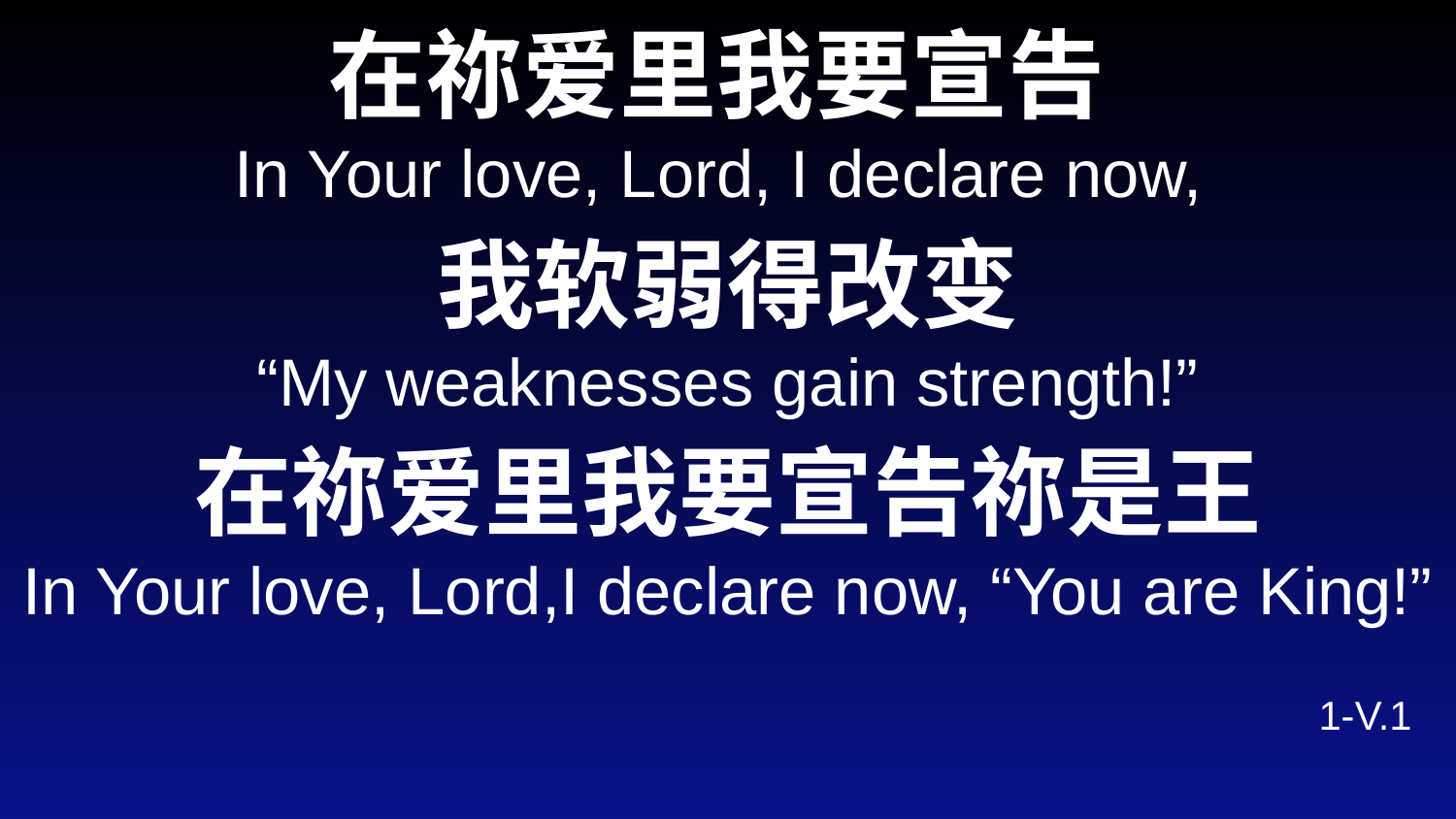

在祢爱里我要宣告
In Your love, Lord, I declare now,
我软弱得改变
“My weaknesses gain strength!”
在祢爱里我要宣告祢是王
In Your love, Lord,I declare now, “You are King!”

1-V.1